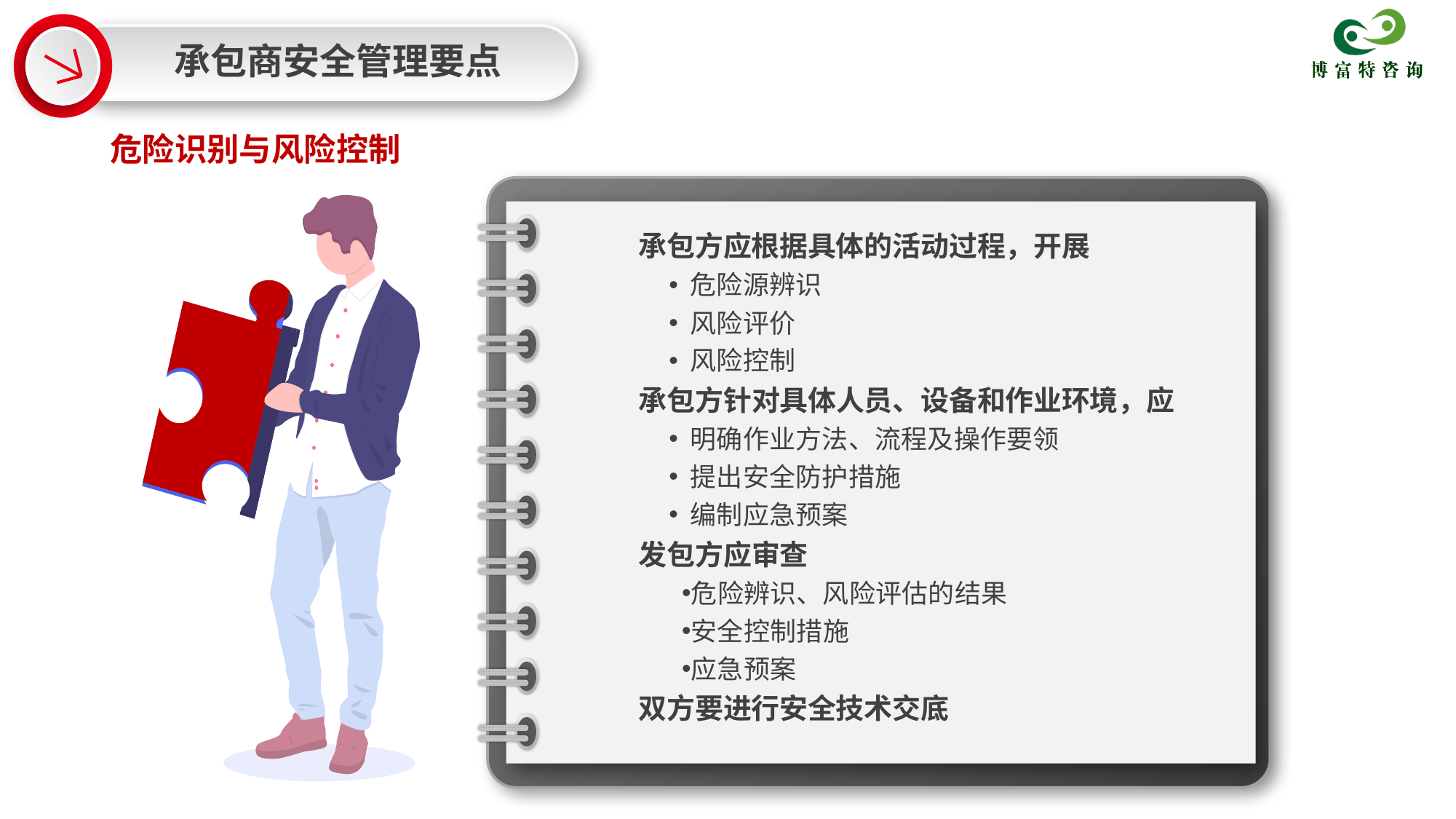

承包商安全管理要点
危险识别与风险控制

承包方应根据具体的活动过程，开展
危险源辨识
风险评价
风险控制
承包方针对具体人员、设备和作业环境，应
明确作业方法、流程及操作要领
提出安全防护措施
编制应急预案
发包方应审查
危险辨识、风险评估的结果
安全控制措施
应急预案
双方要进行安全技术交底